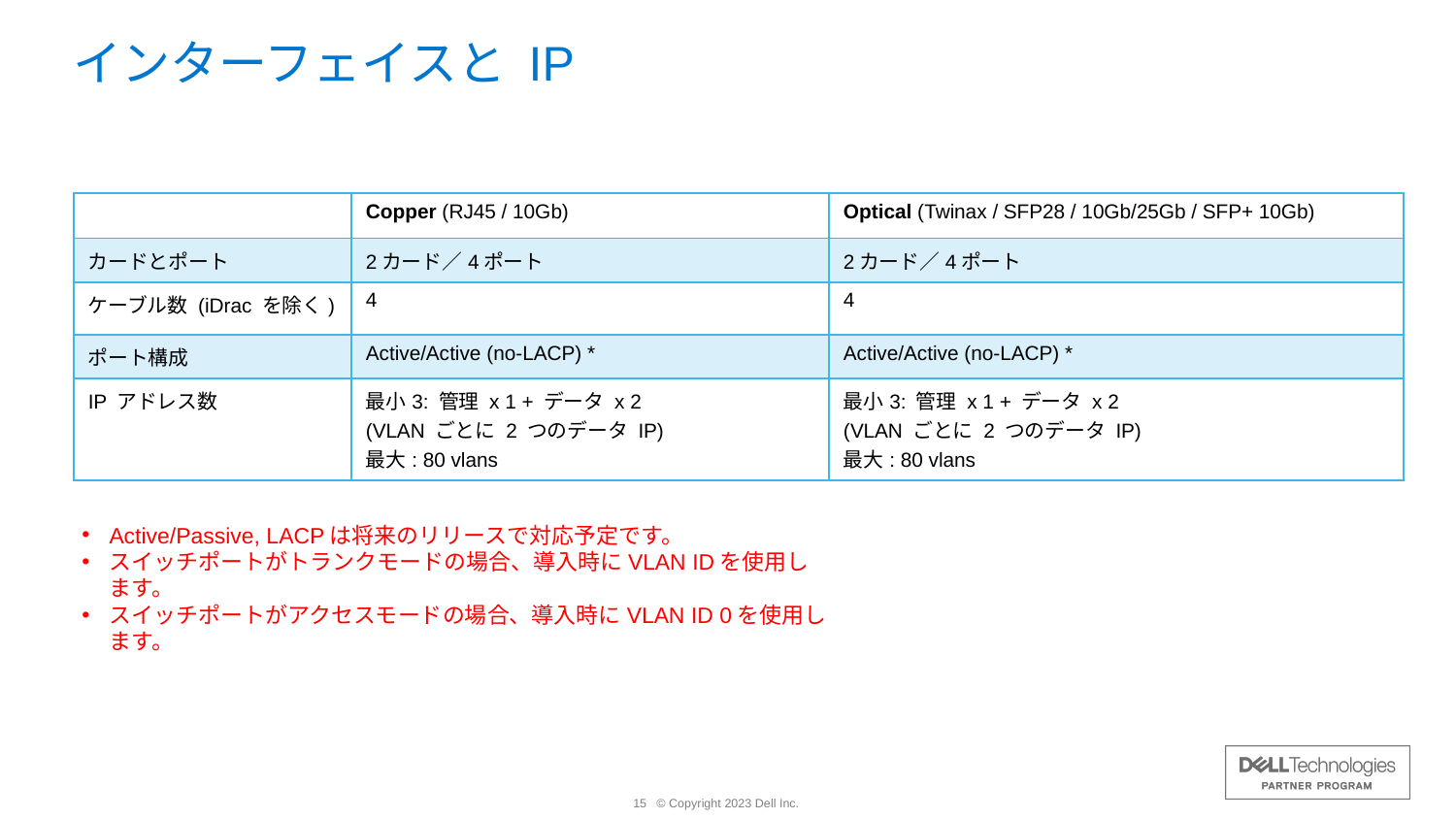

# インターフェイスと IP

Active/Passive, LACPは将来のリリースで対応予定です。
スイッチポートがトランクモードの場合、導入時にVLAN IDを使用します。
スイッチポートがアクセスモードの場合、導入時にVLAN ID 0を使用します。
|  | Copper (RJ45 / 10Gb) | Optical (Twinax / SFP28 / 10Gb/25Gb / SFP+ 10Gb) |
| --- | --- | --- |
| カードとポート | 2カード／4ポート | 2カード／4ポート |
| ケーブル数 (iDrac を除く) | 4 | 4 |
| ポート構成 | Active/Active (no-LACP) \* | Active/Active (no-LACP) \* |
| IP アドレス数 | 最小3: 管理 x 1 + データ x 2 (VLAN ごとに 2 つのデータ IP) 最大: 80 vlans | 最小3: 管理 x 1 + データ x 2 (VLAN ごとに 2 つのデータ IP) 最大: 80 vlans |